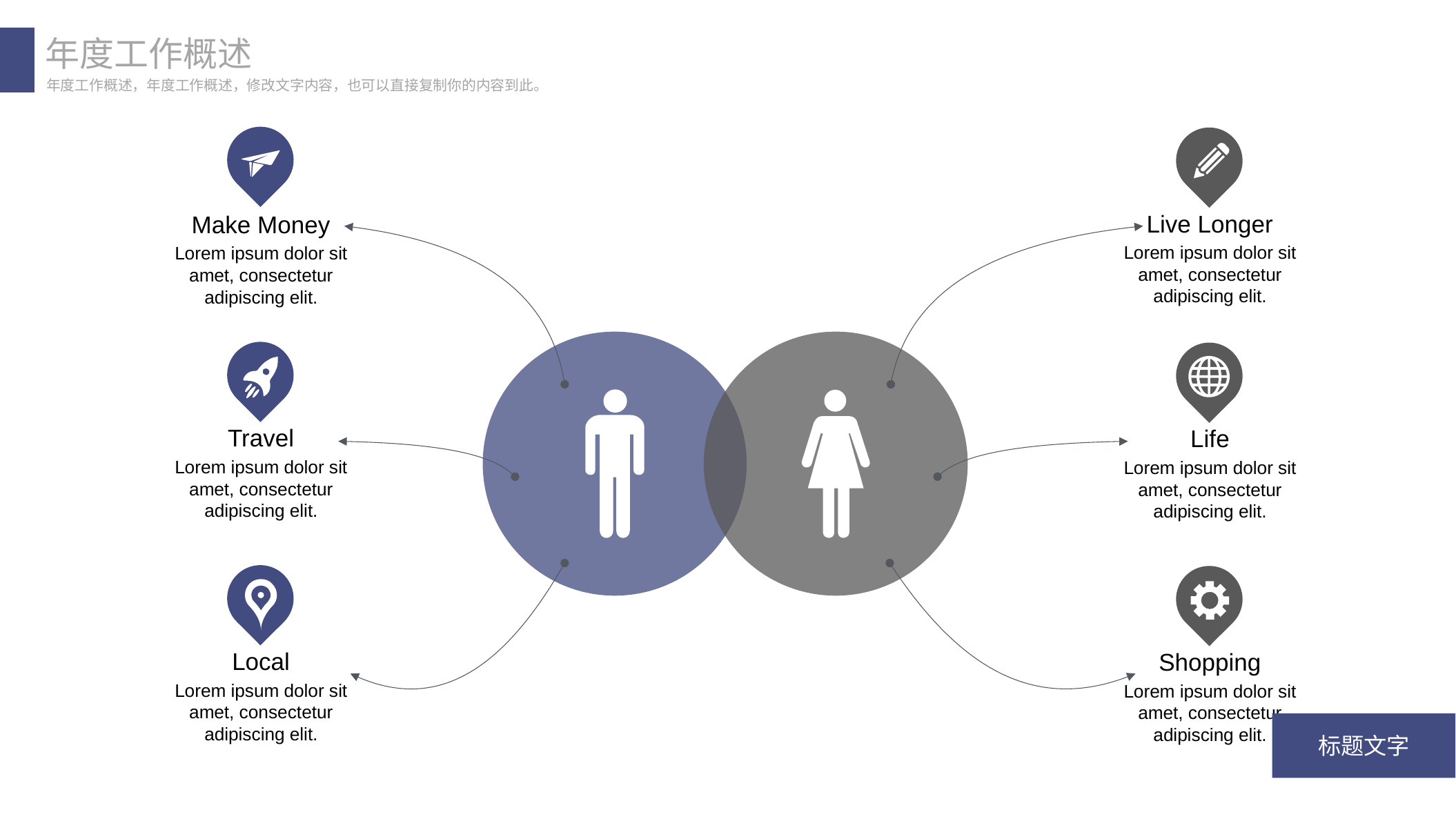

年度工作概述
年度工作概述，年度工作概述，修改文字内容，也可以直接复制你的内容到此。

Make Money
Lorem ipsum dolor sit amet, consectetur adipiscing elit.

Live Longer
Lorem ipsum dolor sit amet, consectetur adipiscing elit.

Travel
Lorem ipsum dolor sit amet, consectetur adipiscing elit.

Life
Lorem ipsum dolor sit amet, consectetur adipiscing elit.

Local
Lorem ipsum dolor sit amet, consectetur adipiscing elit.

Shopping
Lorem ipsum dolor sit amet, consectetur adipiscing elit.

标题文字